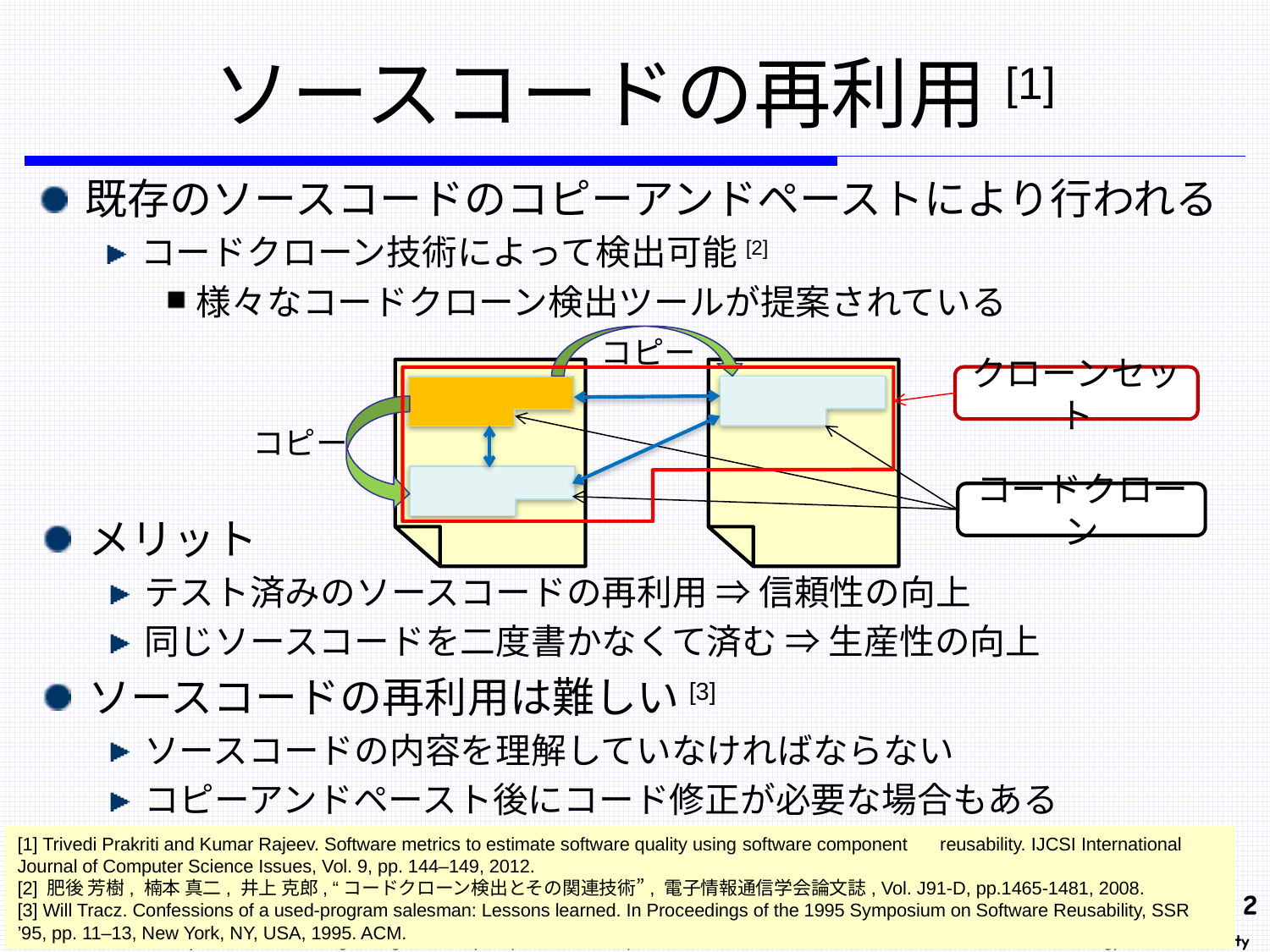

# ソースコードの再利用[1]
既存のソースコードのコピーアンドペーストにより行われる
コードクローン技術によって検出可能[2]
様々なコードクローン検出ツールが提案されている

コピー

クローンセット

コピー

コードクローン
メリット
テスト済みのソースコードの再利用 ⇒ 信頼性の向上
同じソースコードを二度書かなくて済む ⇒ 生産性の向上
ソースコードの再利用は難しい[3]
ソースコードの内容を理解していなければならない
コピーアンドペースト後にコード修正が必要な場合もある
[1] Trivedi Prakriti and Kumar Rajeev. Software metrics to estimate software quality using software component 　reusability. IJCSI International Journal of Computer Science Issues, Vol. 9, pp. 144–149, 2012.
[2] 肥後 芳樹, 楠本 真二, 井上 克郎, “コードクローン検出とその関連技術”, 電子情報通信学会論文誌, Vol. J91-D, pp.1465-1481, 2008.
[3] Will Tracz. Confessions of a used-program salesman: Lessons learned. In Proceedings of the 1995 Symposium on Software Reusability, SSR ’95, pp. 11–13, New York, NY, USA, 1995. ACM.